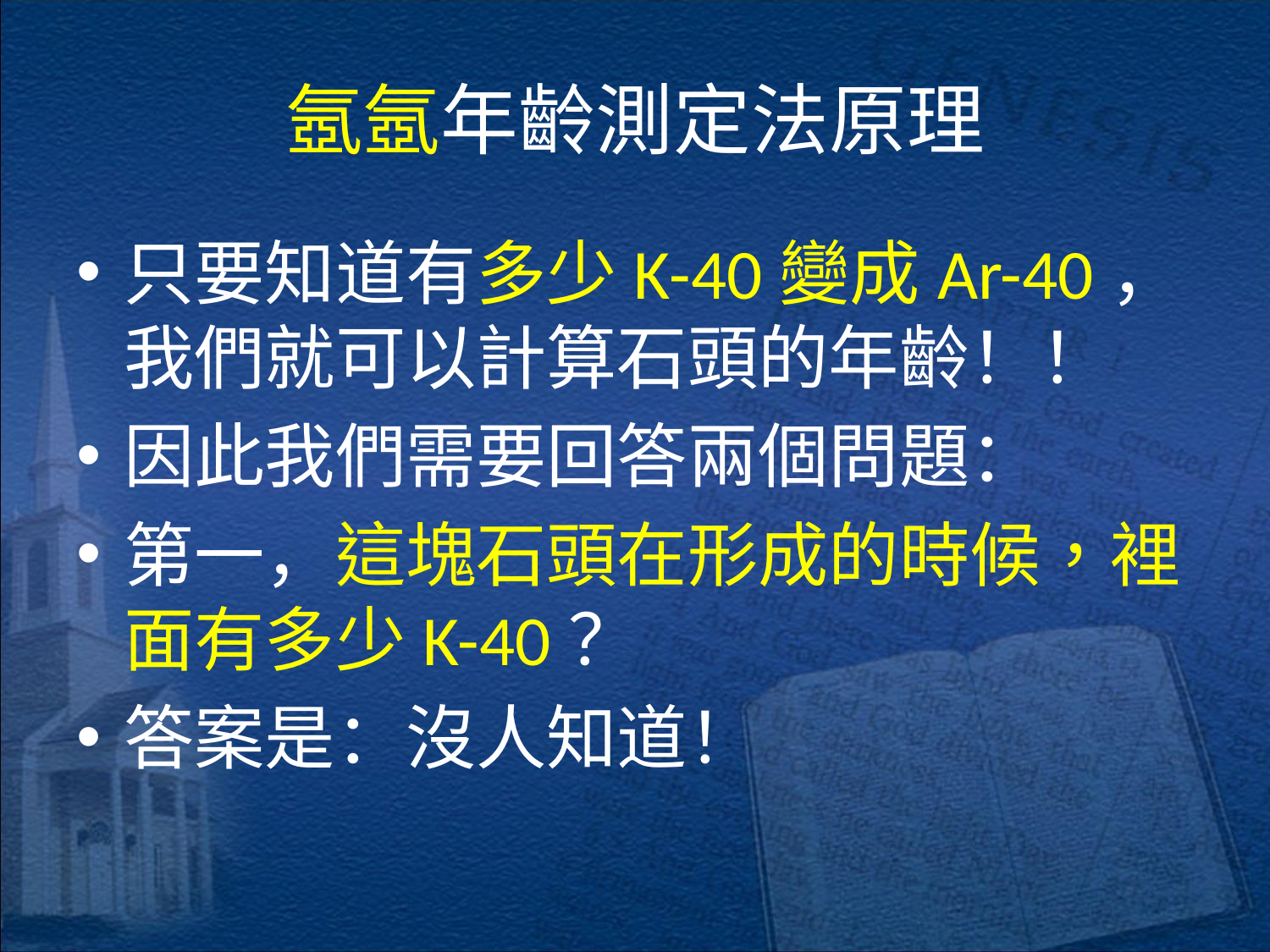

# 氬氬年齡測定法原理
只要知道有多少K-40變成Ar-40，我們就可以計算石頭的年齡！！
因此我們需要回答兩個問題：
第一，這塊石頭在形成的時候，裡面有多少K-40？
答案是：沒人知道！